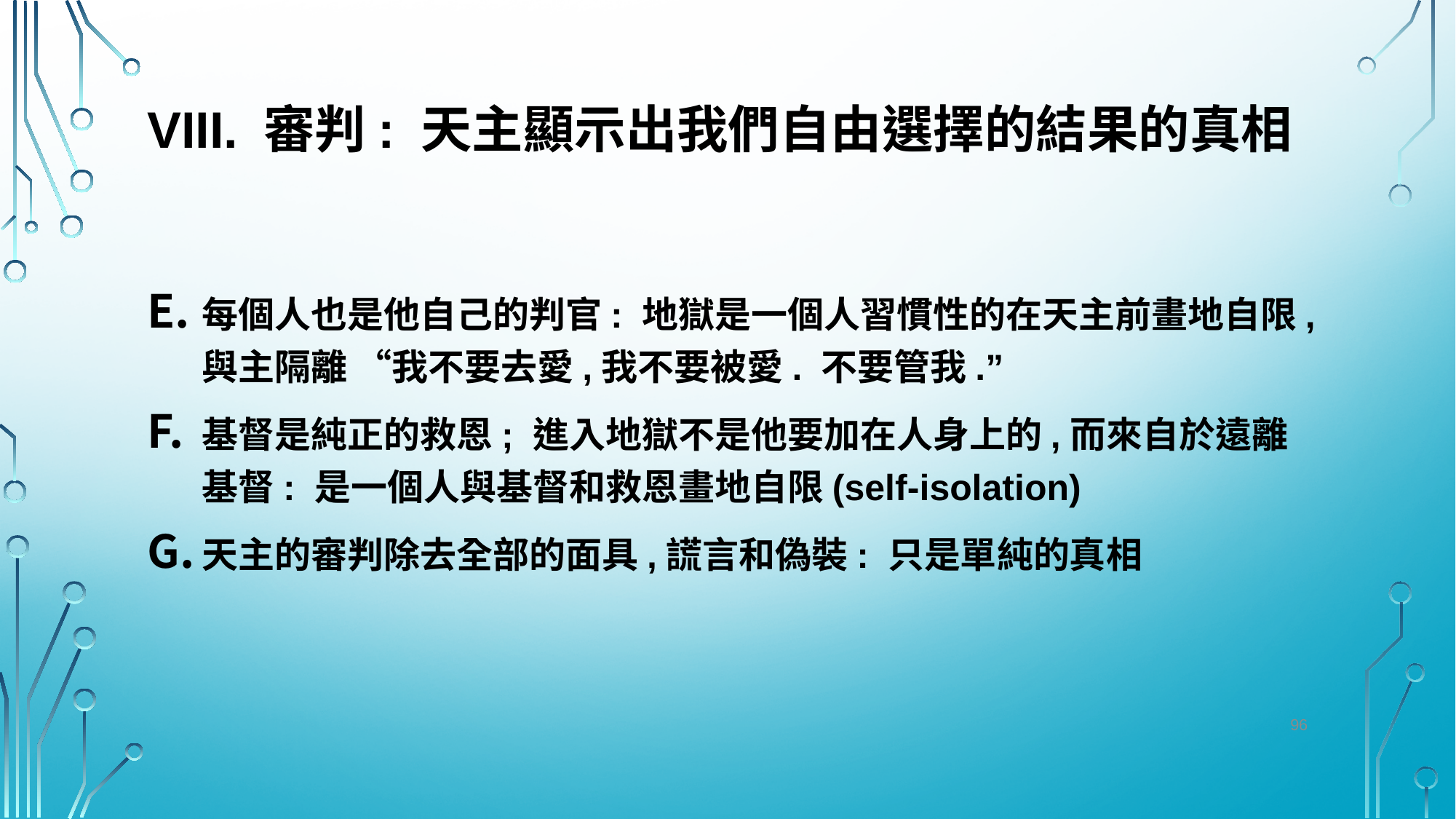

# VIII. 審判: 天主顯示出我們自由選擇的結果的真相
每個人也是他自己的判官: 地獄是一個人習慣性的在天主前畫地自限,與主隔離 “我不要去愛,我不要被愛. 不要管我.”
基督是純正的救恩; 進入地獄不是他要加在人身上的,而來自於遠離基督: 是一個人與基督和救恩畫地自限(self-isolation)
天主的審判除去全部的面具,謊言和偽裝: 只是單純的真相

96